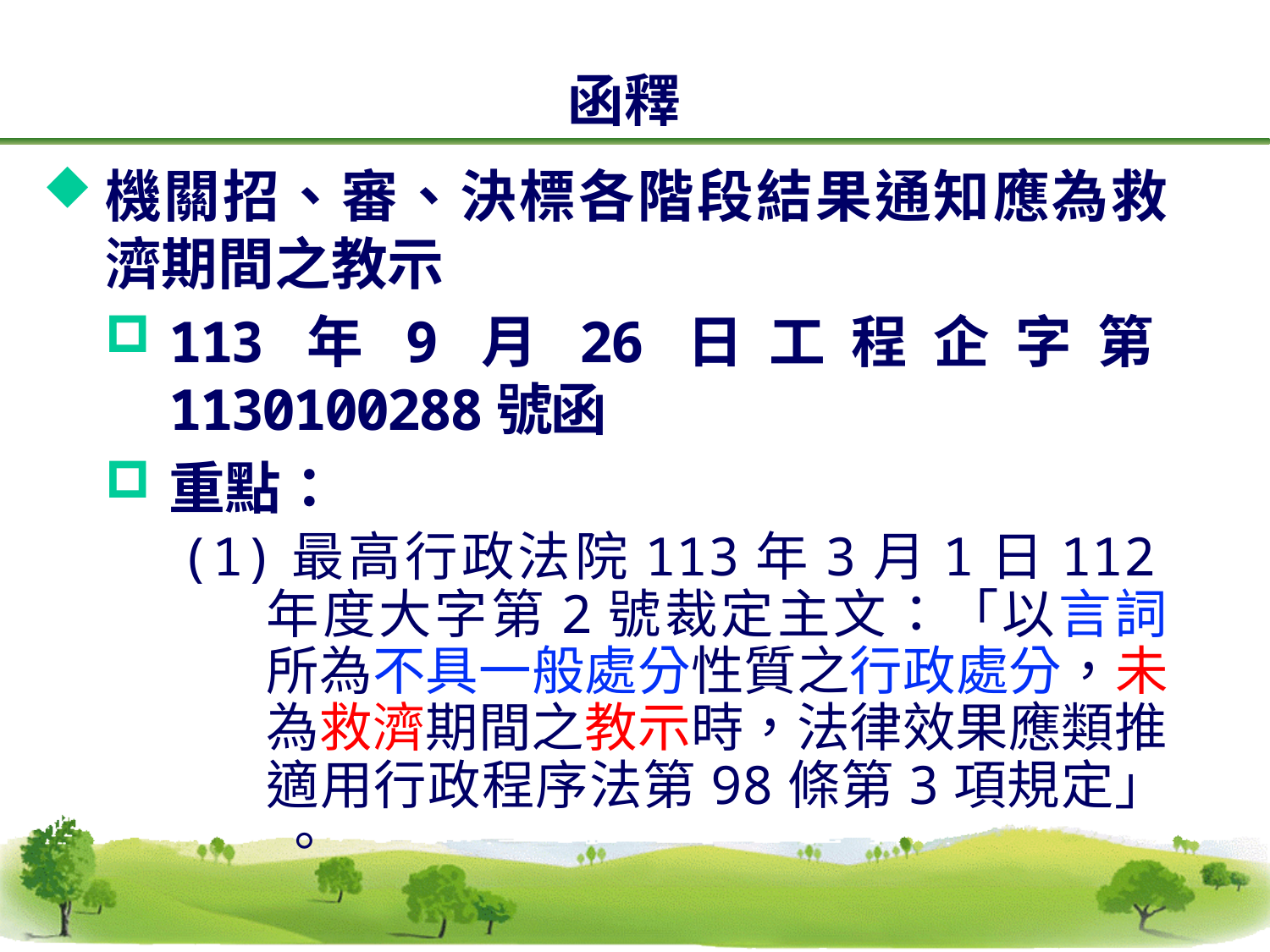

函釋
機關招、審、決標各階段結果通知應為救濟期間之教示
113年9月26日工程企字第1130100288號函
重點：
(1)最高行政法院113年3月1日112年度大字第2號裁定主文：「以言詞所為不具一般處分性質之行政處分，未為救濟期間之教示時，法律效果應類推適用行政程序法第98條第3項規定」 。